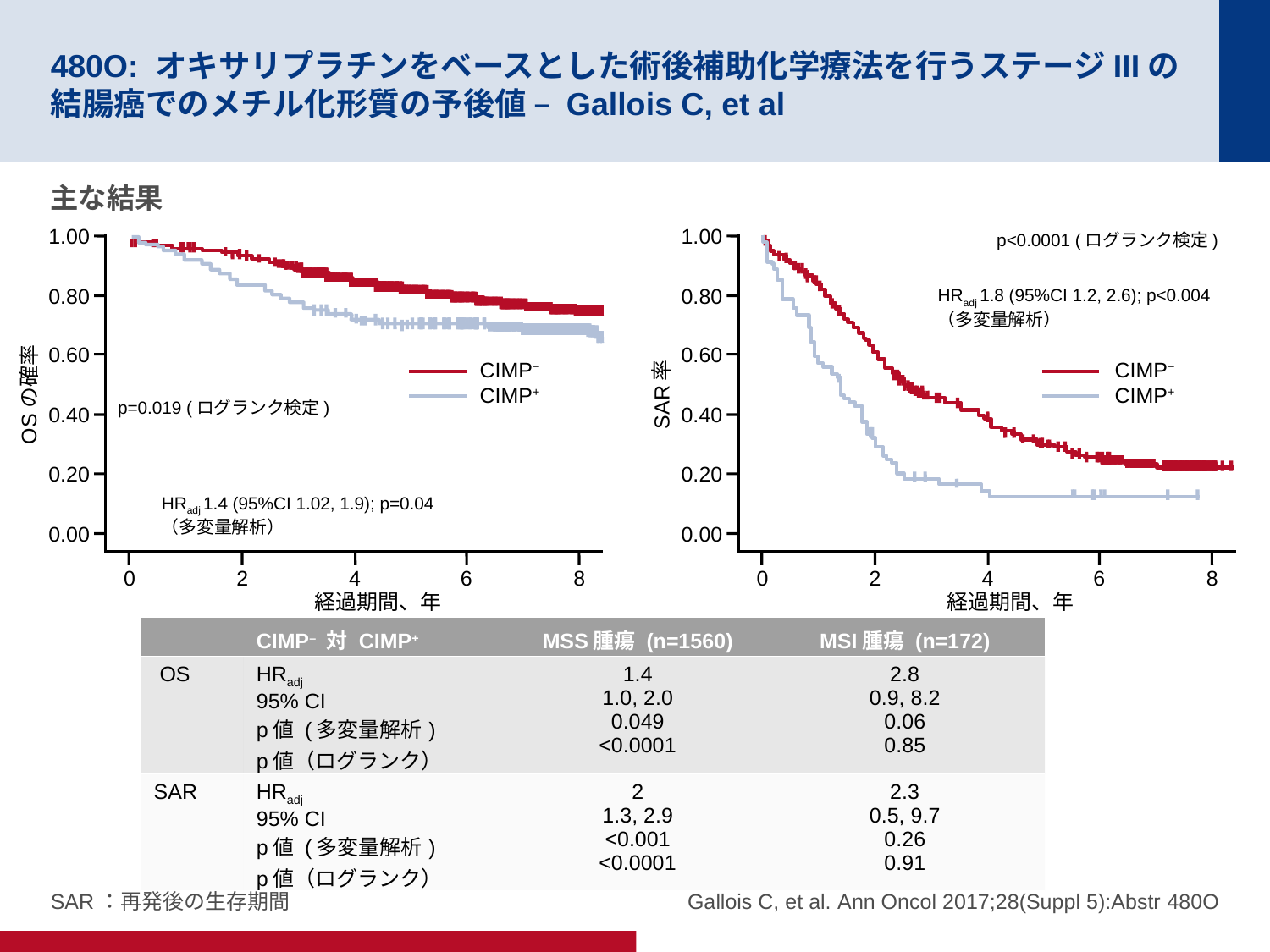

# 480O: オキサリプラチンをベースとした術後補助化学療法を行うステージIIIの結腸癌でのメチル化形質の予後値 – Gallois C, et al
主な結果

1.00

0.80
0.60
OSの確率
0.40
0.20
0.00
0
2

4
6
8
経過期間、年

CIMP−
CIMP+
p=0.019 (ログランク検定)
HRadj 1.4 (95%CI 1.02, 1.9); p=0.04
（多変量解析）
1.00

0.80
0.60
SAR率
0.40
0.20
0.00
0
2

4
6
8
経過期間、年
p<0.0001 (ログランク検定)

HRadj 1.8 (95%CI 1.2, 2.6); p<0.004
（多変量解析）
CIMP−
CIMP+
|  | CIMP– 対 CIMP+ | MSS腫瘍 (n=1560) | MSI腫瘍 (n=172) |
| --- | --- | --- | --- |
| OS | HRadj 95% CI p値 (多変量解析) p値（ログランク） | 1.4 1.0, 2.0 0.049 <0.0001 | 2.8 0.9, 8.2 0.06 0.85 |
| SAR | HRadj 95% CI p値 (多変量解析) p値（ログランク） | 2 1.3, 2.9 <0.001 <0.0001 | 2.3 0.5, 9.7 0.26 0.91 |
SAR：再発後の生存期間
 Gallois C, et al. Ann Oncol 2017;28(Suppl 5):Abstr 480O